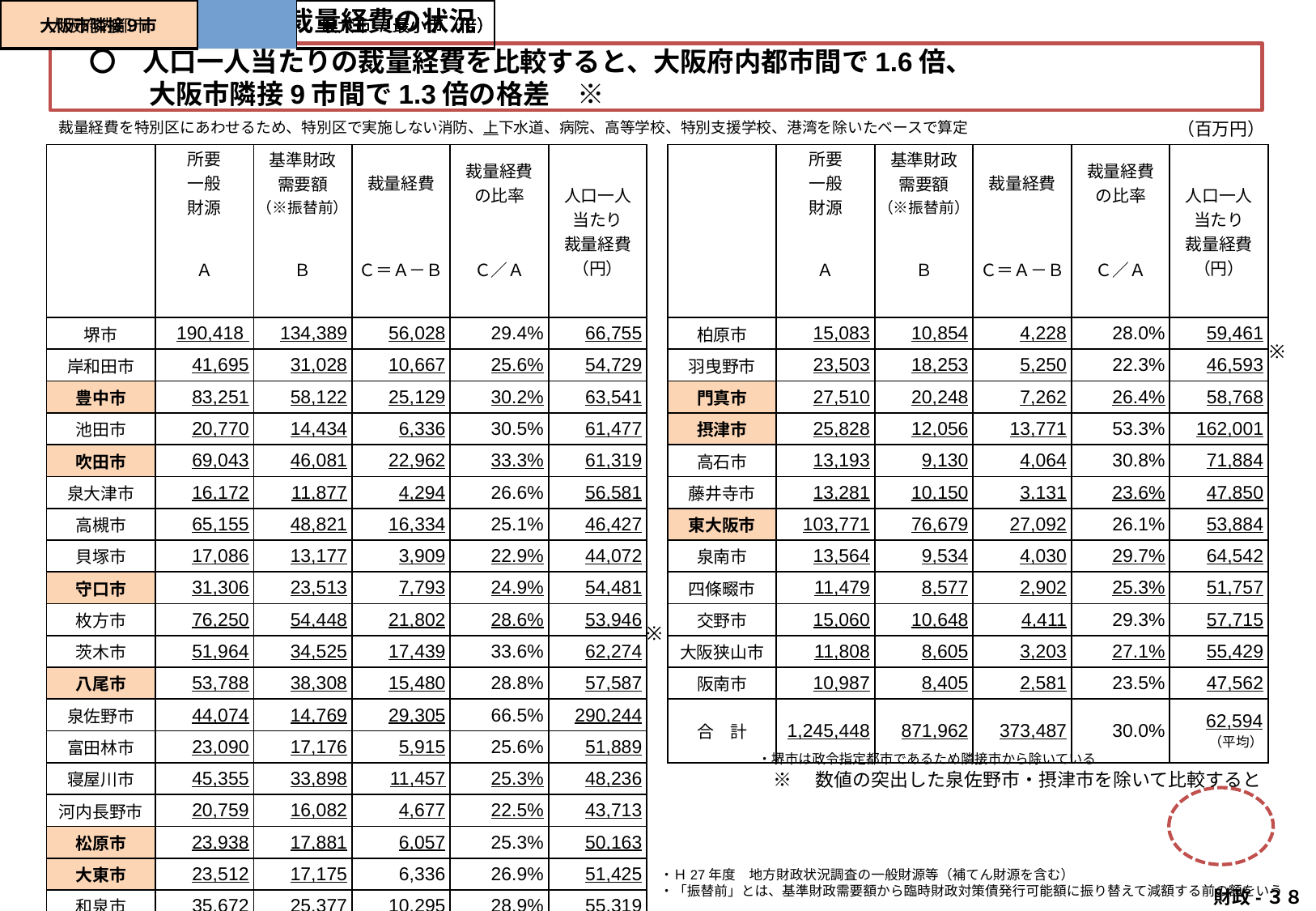

■　大阪府内都市の裁量経費の状況
　〇　人口一人当たりの裁量経費を比較すると、大阪府内都市間で1.6倍、
　　　 大阪市隣接9市間で1.3倍の格差　※
裁量経費を特別区にあわせるため、特別区で実施しない消防、上下水道、病院、高等学校、特別支援学校、港湾を除いたベースで算定
（百万円）
|  | 所要 一般 財源 | 基準財政 需要額 （※振替前） | 裁量経費 | 裁量経費 の比率 | 人口一人 当たり 裁量経費（円） |  |  | 所要 一般 財源 | 基準財政 需要額 （※振替前） | 裁量経費 | 裁量経費 の比率 | 人口一人 当たり 裁量経費（円） |
| --- | --- | --- | --- | --- | --- | --- | --- | --- | --- | --- | --- | --- |
|  | Ａ | Ｂ | Ｃ＝Ａ－Ｂ | Ｃ／Ａ |  |  |  | Ａ | Ｂ | Ｃ＝Ａ－Ｂ | Ｃ／Ａ |  |
| 堺市 | 190,418 | 134,389 | 56,028 | 29.4% | 66,755 |  | 柏原市 | 15,083 | 10,854 | 4,228 | 28.0% | 59,461 |
| 岸和田市 | 41,695 | 31,028 | 10,667 | 25.6% | 54,729 |  | 羽曳野市 | 23,503 | 18,253 | 5,250 | 22.3% | 46,593 |
| 豊中市 | 83,251 | 58,122 | 25,129 | 30.2% | 63,541 |  | 門真市 | 27,510 | 20,248 | 7,262 | 26.4% | 58,768 |
| 池田市 | 20,770 | 14,434 | 6,336 | 30.5% | 61,477 |  | 摂津市 | 25,828 | 12,056 | 13,771 | 53.3% | 162,001 |
| 吹田市 | 69,043 | 46,081 | 22,962 | 33.3% | 61,319 |  | 高石市 | 13,193 | 9,130 | 4,064 | 30.8% | 71,884 |
| 泉大津市 | 16,172 | 11,877 | 4,294 | 26.6% | 56,581 |  | 藤井寺市 | 13,281 | 10,150 | 3,131 | 23.6% | 47,850 |
| 高槻市 | 65,155 | 48,821 | 16,334 | 25.1% | 46,427 |  | 東大阪市 | 103,771 | 76,679 | 27,092 | 26.1% | 53,884 |
| 貝塚市 | 17,086 | 13,177 | 3,909 | 22.9% | 44,072 |  | 泉南市 | 13,564 | 9,534 | 4,030 | 29.7% | 64,542 |
| 守口市 | 31,306 | 23,513 | 7,793 | 24.9% | 54,481 |  | 四條畷市 | 11,479 | 8,577 | 2,902 | 25.3% | 51,757 |
| 枚方市 | 76,250 | 54,448 | 21,802 | 28.6% | 53,946 |  | 交野市 | 15,060 | 10,648 | 4,411 | 29.3% | 57,715 |
| 茨木市 | 51,964 | 34,525 | 17,439 | 33.6% | 62,274 |  | 大阪狭山市 | 11,808 | 8,605 | 3,203 | 27.1% | 55,429 |
| 八尾市 | 53,788 | 38,308 | 15,480 | 28.8% | 57,587 |  | 阪南市 | 10,987 | 8,405 | 2,581 | 23.5% | 47,562 |
| 泉佐野市 | 44,074 | 14,769 | 29,305 | 66.5% | 290,244 |  | 合　計 | 1,245,448 | 871,962 | 373,487 | 30.0% | 62,594 （平均） |
| 富田林市 | 23,090 | 17,176 | 5,915 | 25.6% | 51,889 |  |  |  |  |  |  |  |
| 寝屋川市 | 45,355 | 33,898 | 11,457 | 25.3% | 48,236 |  |  |  |  |  |  |  |
| 河内長野市 | 20,759 | 16,082 | 4,677 | 22.5% | 43,713 |  |  |  |  |  |  |  |
| 松原市 | 23,938 | 17,881 | 6,057 | 25.3% | 50,163 |  |  |  |  |  |  |  |
| 大東市 | 23,512 | 17,175 | 6,336 | 26.9% | 51,425 |  |  |  |  |  |  |  |
| 和泉市 | 35,672 | 25,377 | 10,295 | 28.9% | 55,319 |  |  |  |  |  |  |  |
| 箕面市 | 27,085 | 17,742 | 9,343 | 34.5% | 70,035 |  |  |  |  |  |  |  |
※
※
| 大阪府内都市 |  | 最大市 / 最小市（倍） |  | 6.6 |
| --- | --- | --- | --- | --- |
| 大阪市隣接９市 |  | 最大市 / 最小市（倍） |  | 3.2 |
| --- | --- | --- | --- | --- |
・堺市は政令指定都市であるため隣接市から除いている
※　数値の突出した泉佐野市・摂津市を除いて比較すると

| 大阪府内都市 |  | 最大市 / 最小市（倍） |  | 1.6 |
| --- | --- | --- | --- | --- |
| 大阪市隣接９市 |  | 最大市 / 最小市（倍） |  | 1.3 |
| --- | --- | --- | --- | --- |
・Ｈ27年度　地方財政状況調査の一般財源等（補てん財源を含む）
・「振替前」とは、基準財政需要額から臨時財政対策債発行可能額に振り替えて減額する前の額をいう
 財政-３８